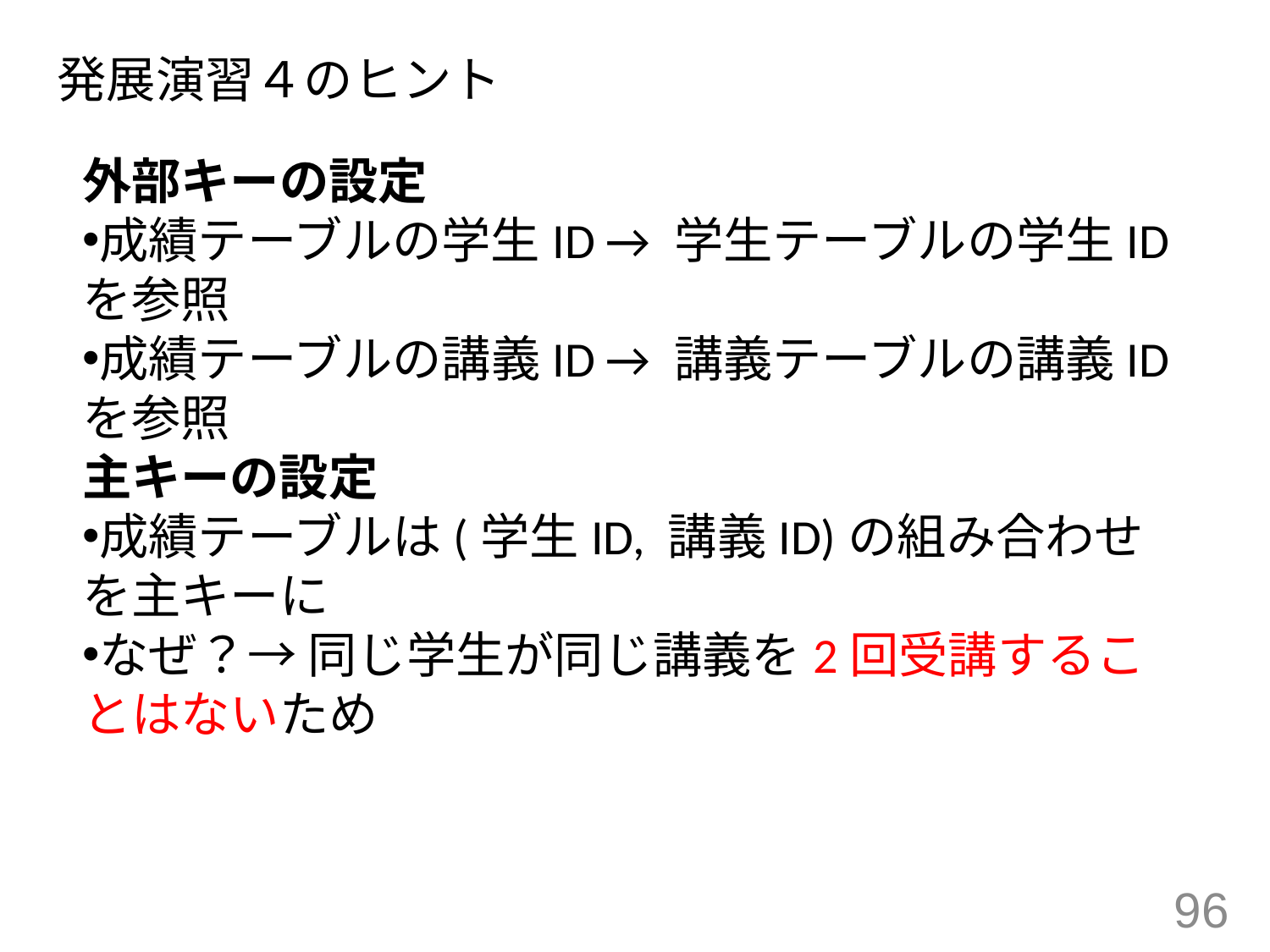

発展演習４のヒント

外部キーの設定
成績テーブルの学生ID → 学生テーブルの学生IDを参照
成績テーブルの講義ID → 講義テーブルの講義IDを参照
主キーの設定
成績テーブルは(学生ID, 講義ID)の組み合わせを主キーに
なぜ？→ 同じ学生が同じ講義を2回受講することはないため
96